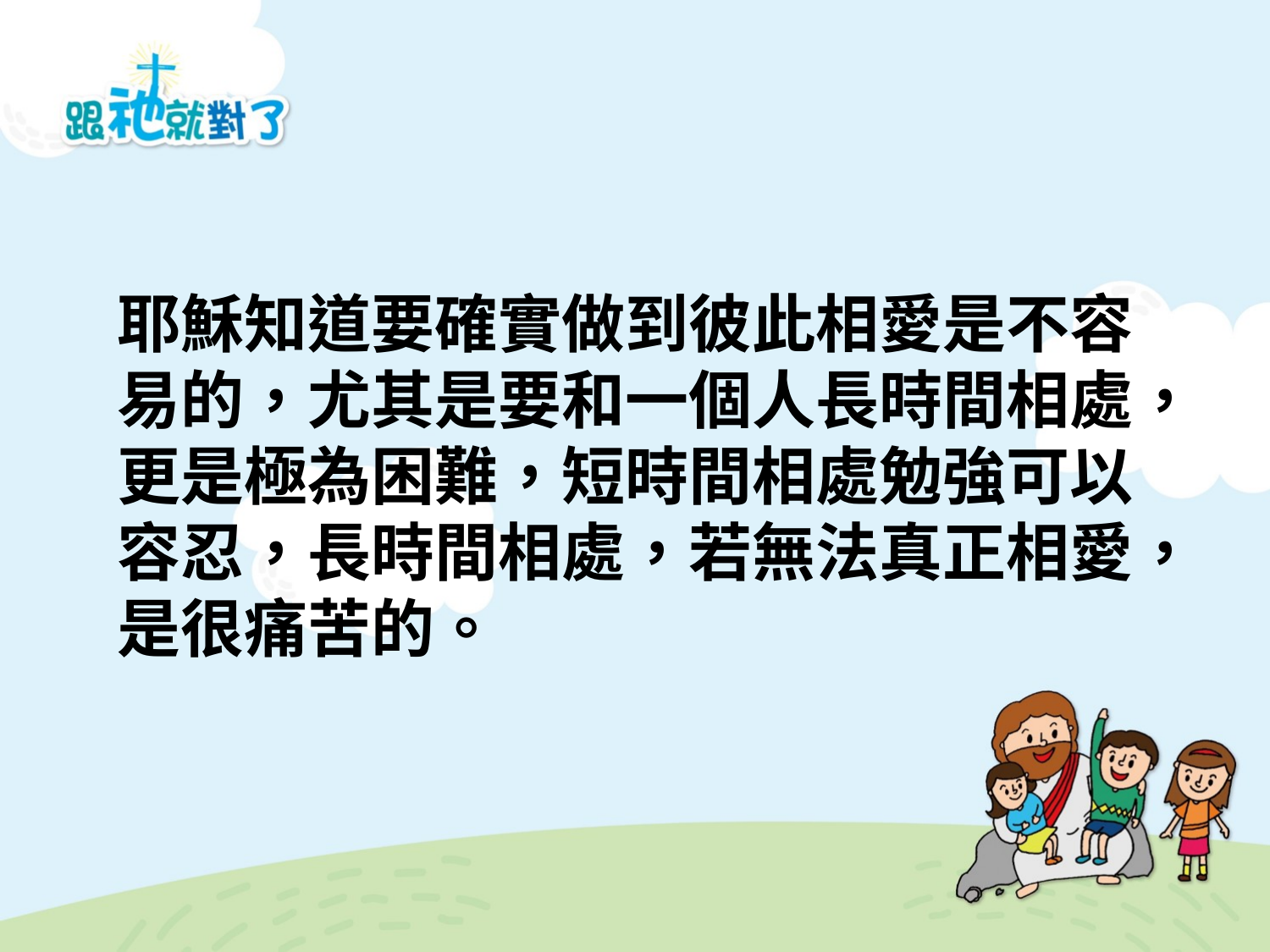

耶穌知道要確實做到彼此相愛是不容易的，尤其是要和一個人長時間相處，更是極為困難，短時間相處勉強可以容忍，長時間相處，若無法真正相愛，是很痛苦的。